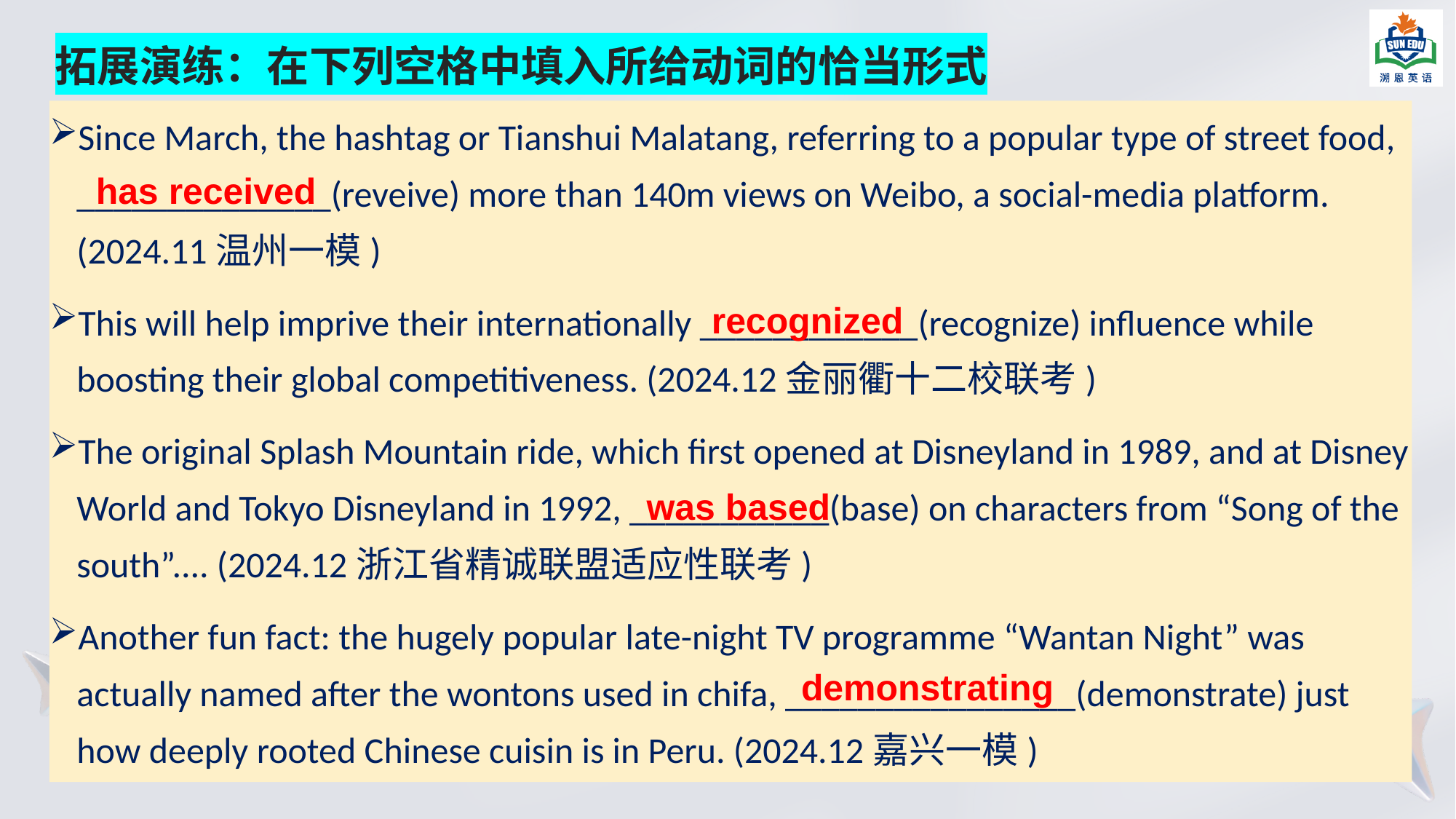

拓展演练：在下列空格中填入所给动词的恰当形式
Since March, the hashtag or Tianshui Malatang, referring to a popular type of street food, ______________(reveive) more than 140m views on Weibo, a social-media platform. (2024.11温州一模)
This will help imprive their internationally ____________(recognize) influence while boosting their global competitiveness. (2024.12金丽衢十二校联考)
The original Splash Mountain ride, which first opened at Disneyland in 1989, and at Disney World and Tokyo Disneyland in 1992, ___________(base) on characters from “Song of the south”.... (2024.12浙江省精诚联盟适应性联考)
Another fun fact: the hugely popular late-night TV programme “Wantan Night” was actually named after the wontons used in chifa, ________________(demonstrate) just how deeply rooted Chinese cuisin is in Peru. (2024.12嘉兴一模)

has received
recognized
was based
demonstrating
25